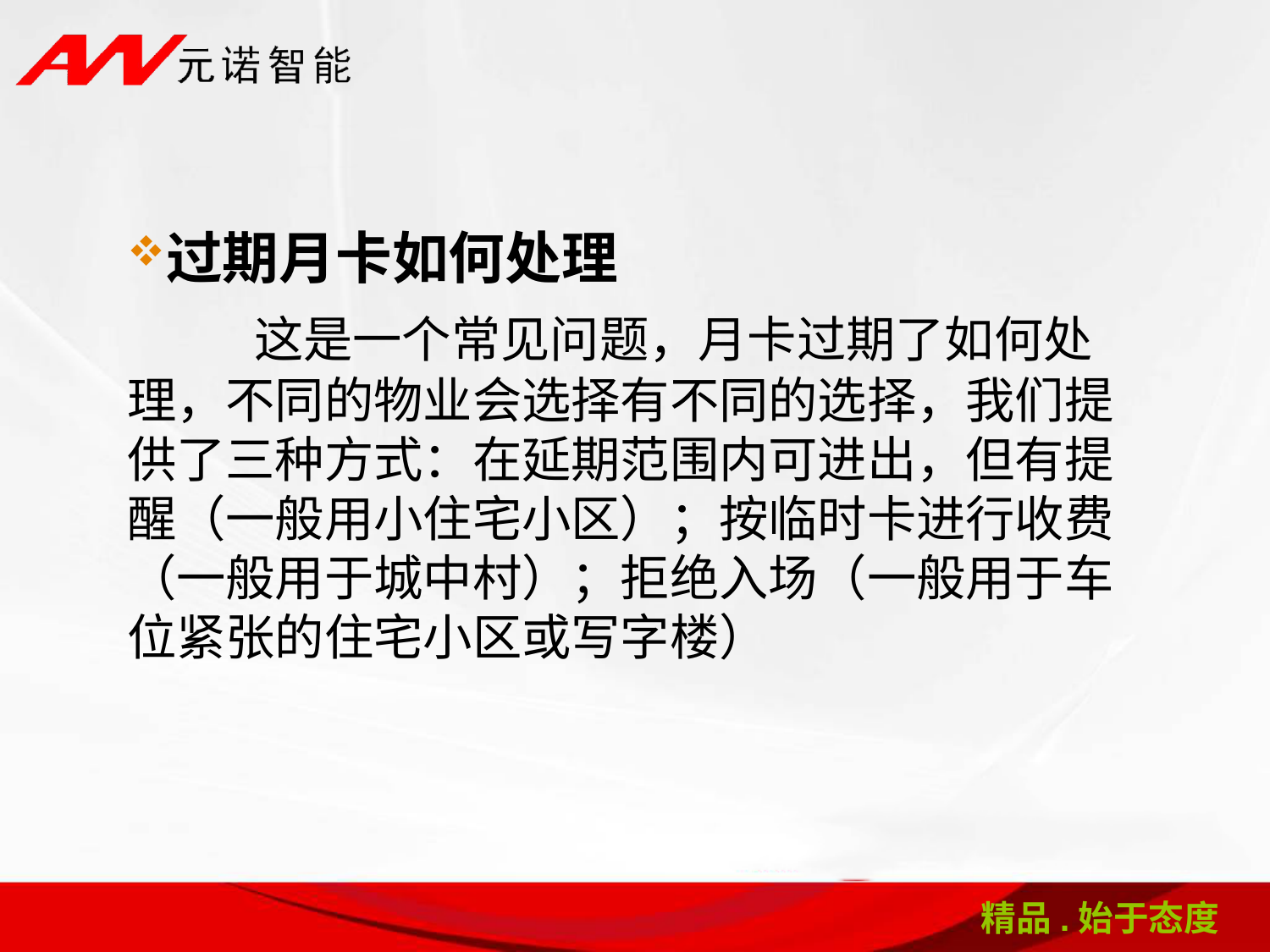

过期月卡如何处理
	这是一个常见问题，月卡过期了如何处理，不同的物业会选择有不同的选择，我们提供了三种方式：在延期范围内可进出，但有提醒（一般用小住宅小区）；按临时卡进行收费（一般用于城中村）；拒绝入场（一般用于车位紧张的住宅小区或写字楼）